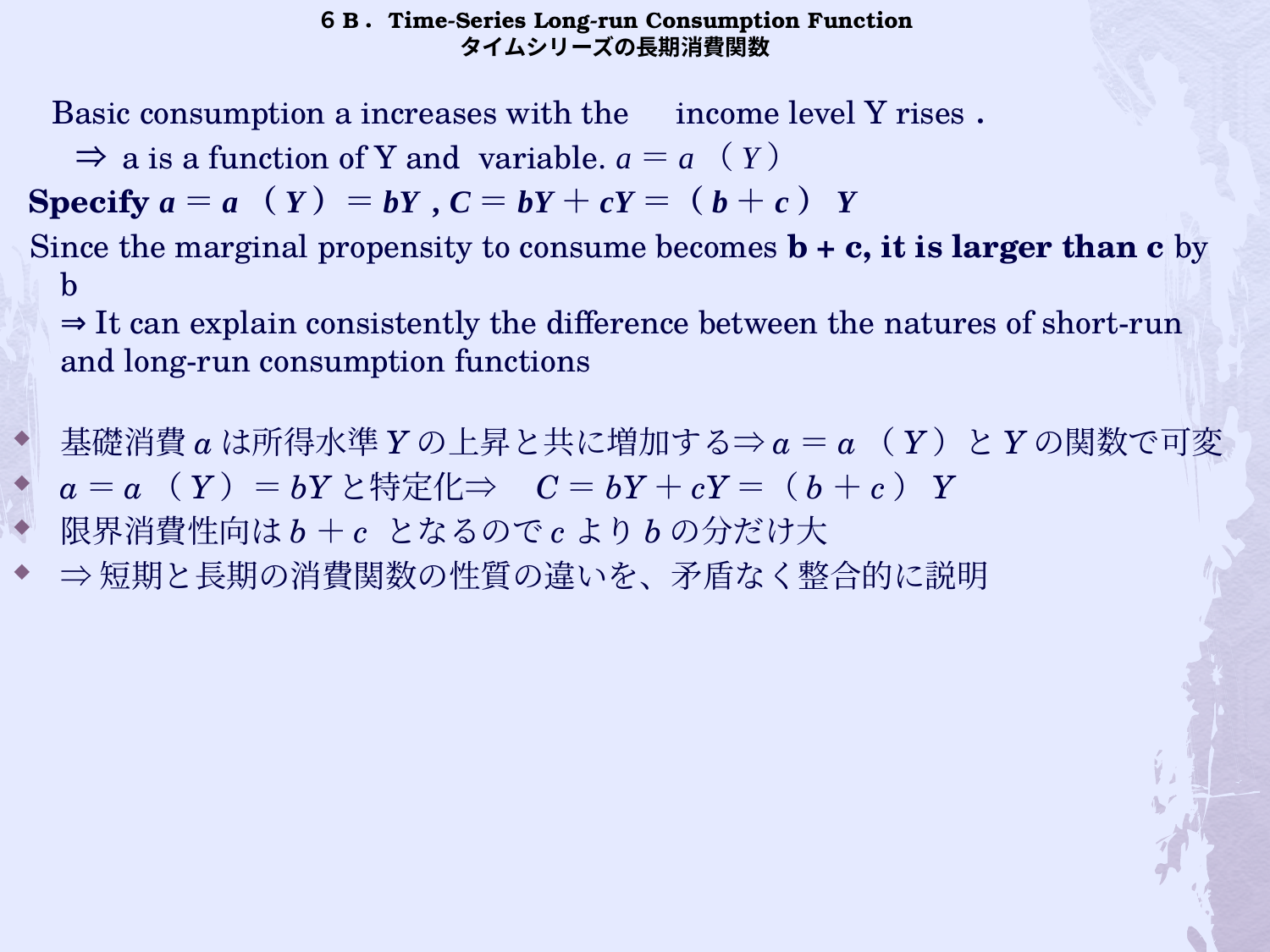

# ６B．Time-Series Long-run Consumption Function タイムシリーズの長期消費関数
　Basic consumption a increases with the　income level Y rises．
　　⇒ a is a function of Y and  variable. a＝a（Y）
  Specify a＝a（Y）＝bY  , C＝bY＋cY＝（b＋c）Y
  Since the marginal propensity to consume becomes b + c, it is larger than c by b
⇒ It can explain consistently the difference between the natures of short-run and long-run consumption functions
基礎消費aは所得水準Yの上昇と共に増加する⇒a＝a（Y）とYの関数で可変
a＝a（Y）＝bYと特定化⇒　C＝bY＋cY＝（b＋c）Y
限界消費性向はb＋c となるのでcよりbの分だけ大
⇒短期と長期の消費関数の性質の違いを、矛盾なく整合的に説明